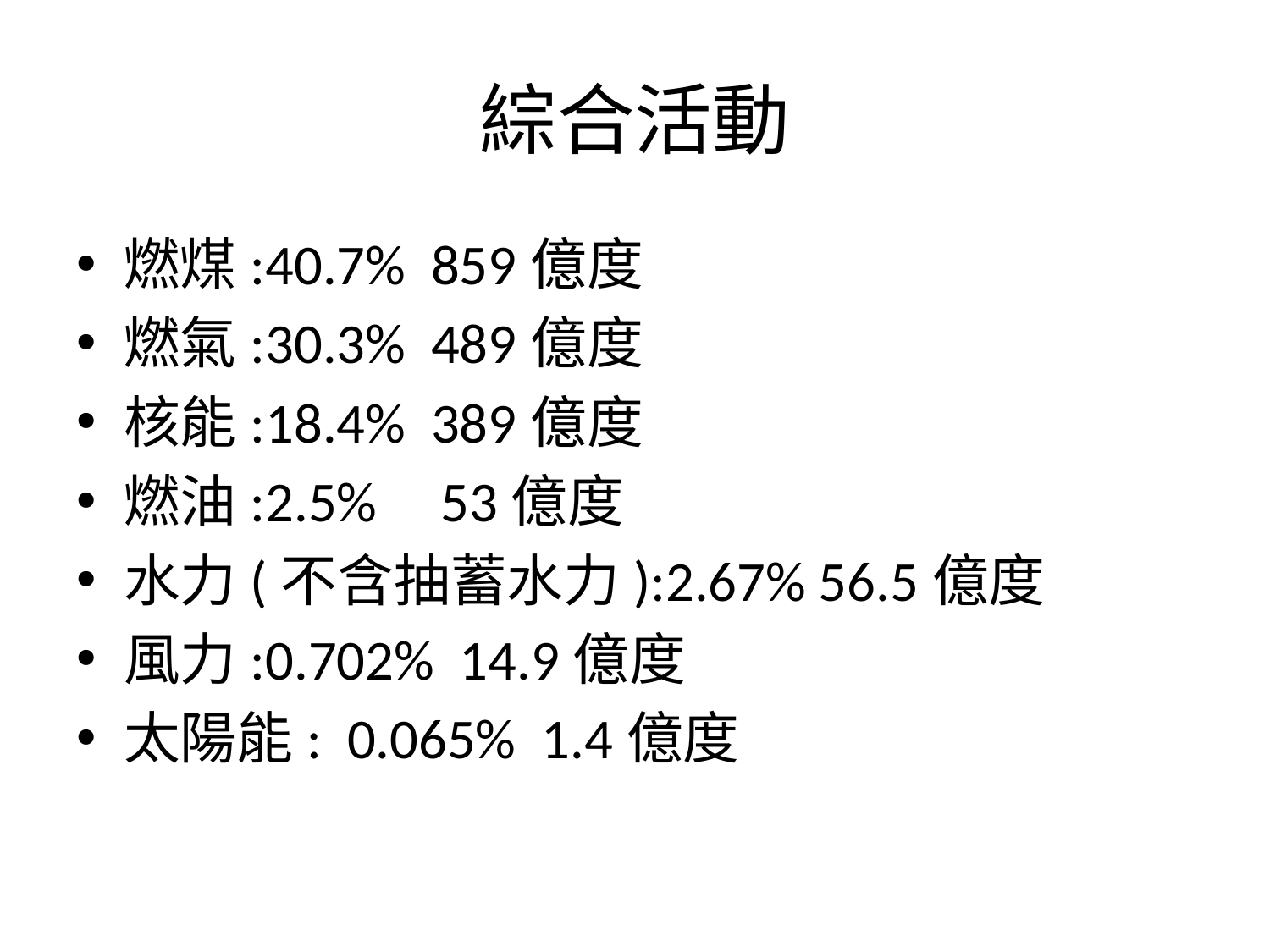

# 綜合活動
燃煤:40.7%  859億度
燃氣:30.3%  489億度
核能:18.4%  389億度
燃油:2.5%     53億度
水力(不含抽蓄水力):2.67% 56.5億度
風力:0.702%  14.9億度
太陽能:  0.065%  1.4億度